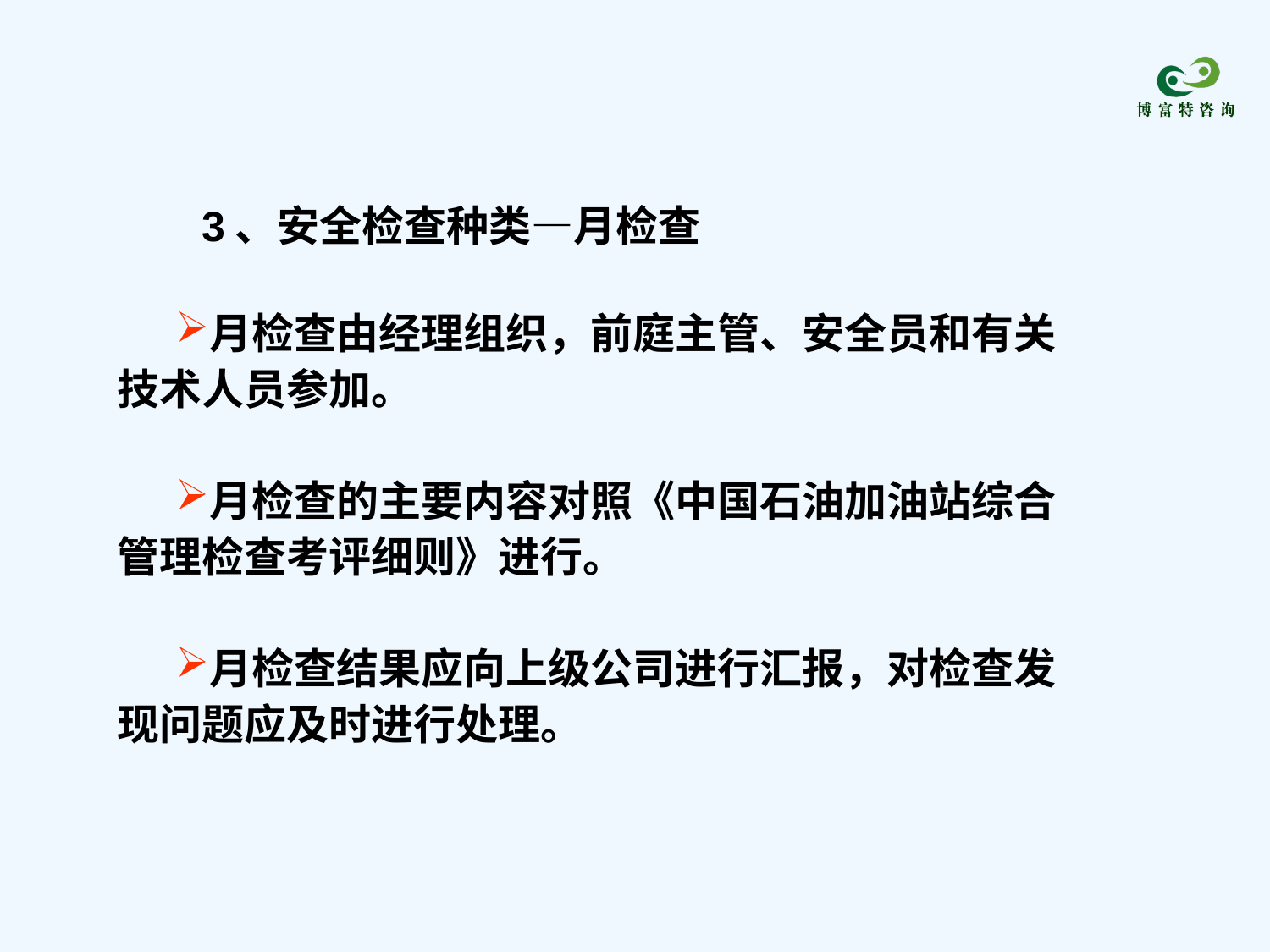

3、安全检查种类—月检查
月检查由经理组织，前庭主管、安全员和有关技术人员参加。

月检查的主要内容对照《中国石油加油站综合管理检查考评细则》进行。

月检查结果应向上级公司进行汇报，对检查发现问题应及时进行处理。
55